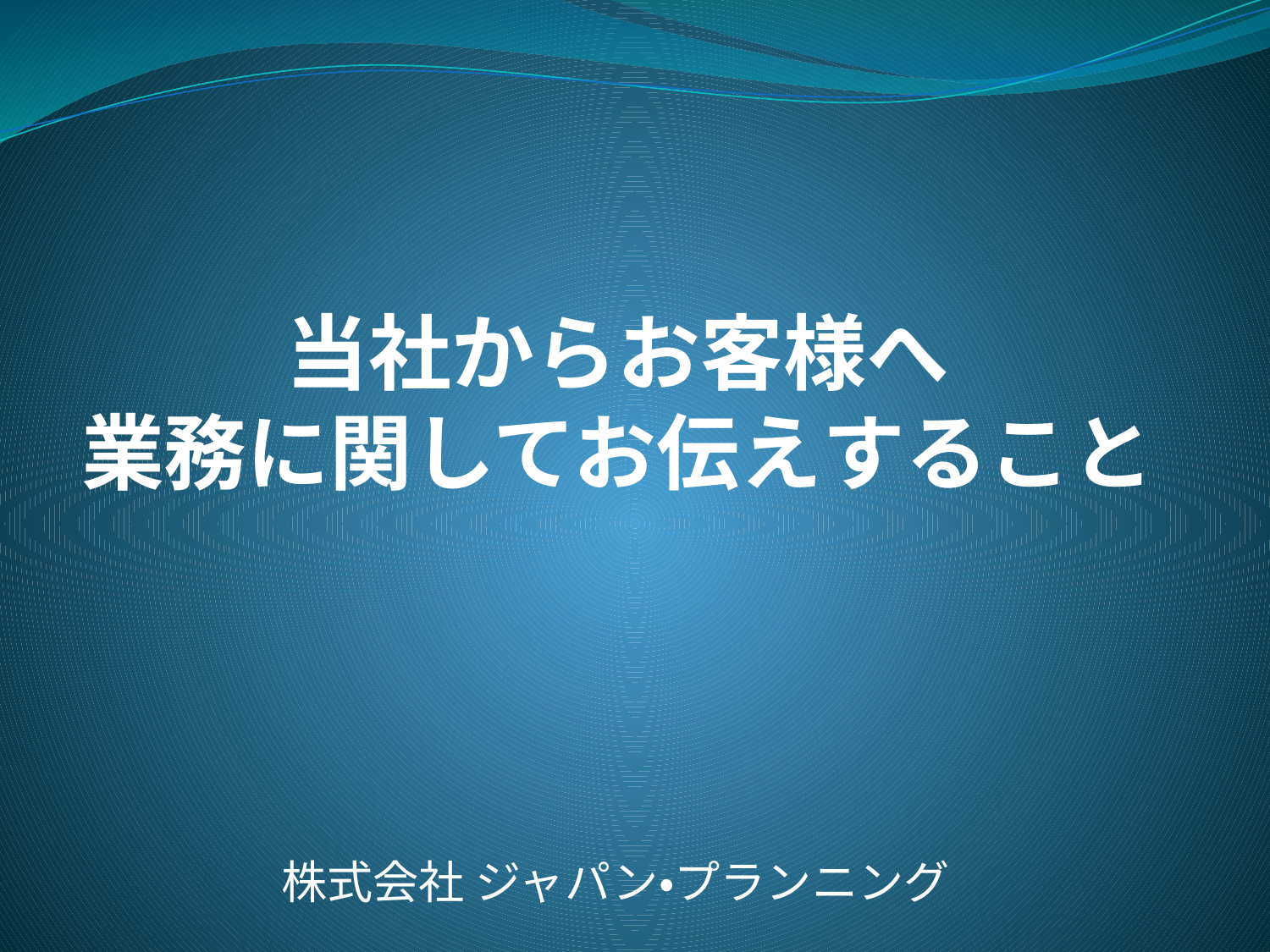

# 当社からお客様へ 業務に関してお伝えすること
株式会社 ジャパン・プランニング